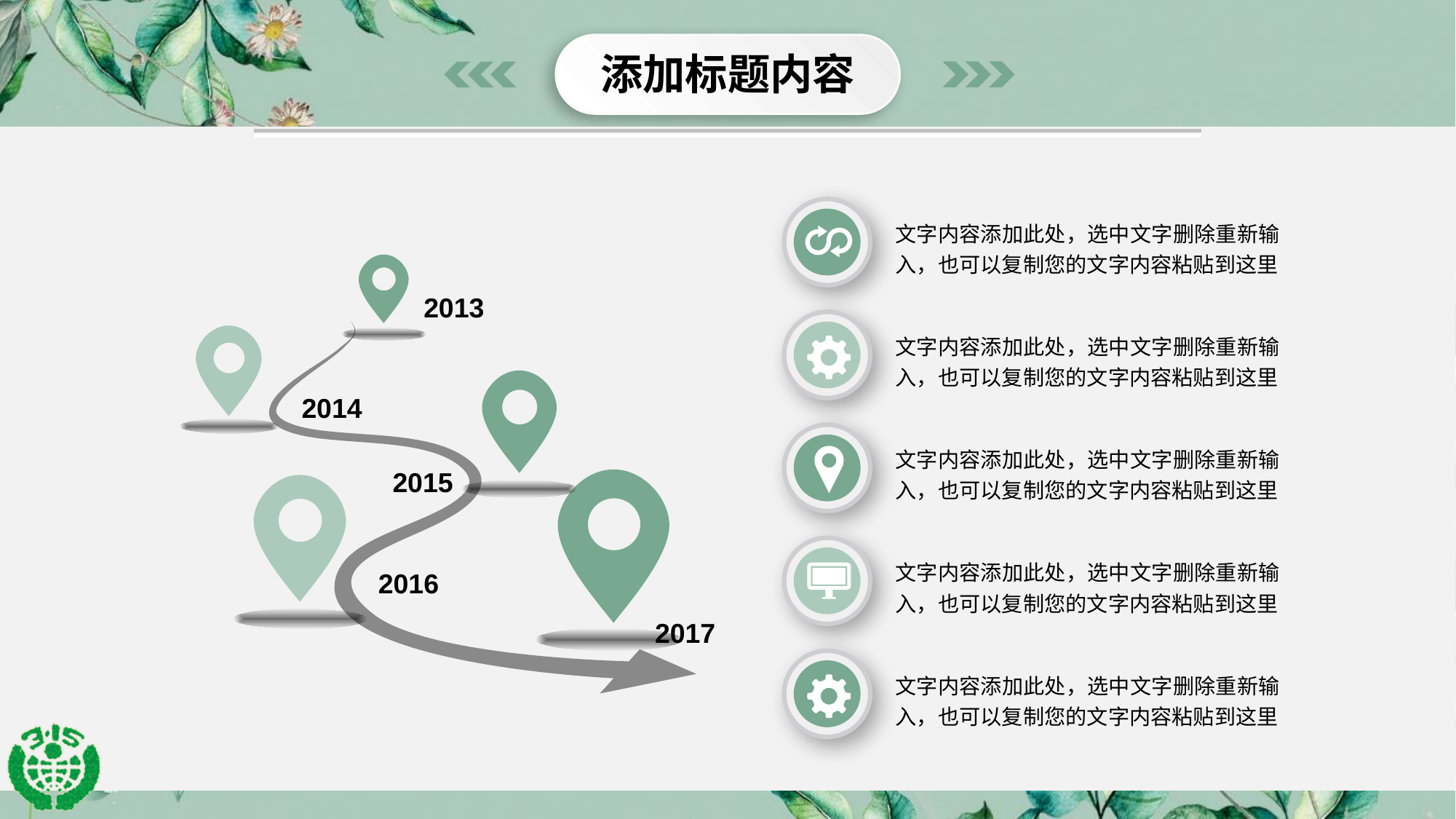

添加标题内容

文字内容添加此处，选中文字删除重新输入，也可以复制您的文字内容粘贴到这里

2013

2014

2015

2016

2017

文字内容添加此处，选中文字删除重新输入，也可以复制您的文字内容粘贴到这里

文字内容添加此处，选中文字删除重新输入，也可以复制您的文字内容粘贴到这里

文字内容添加此处，选中文字删除重新输入，也可以复制您的文字内容粘贴到这里

文字内容添加此处，选中文字删除重新输入，也可以复制您的文字内容粘贴到这里